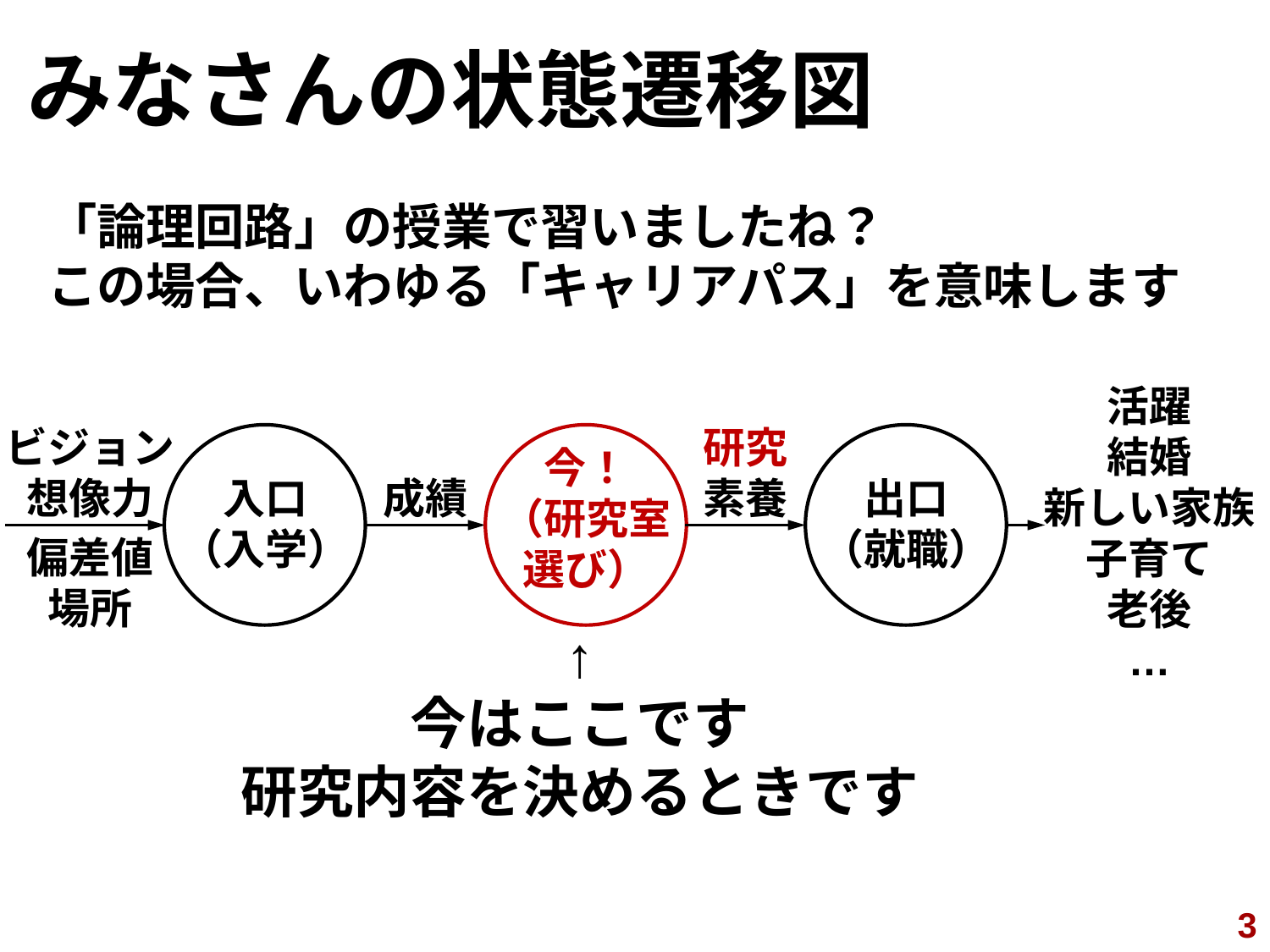

# みなさんの状態遷移図
「論理回路」の授業で習いましたね？
この場合、いわゆる「キャリアパス」を意味します
活躍
結婚
新しい家族
子育て
老後
…
ビジョン
想像力
研究
素養

今！
（研究室
選び）
入口
（入学）
成績
出口
（就職）
偏差値
場所

↑
今はここです
研究内容を決めるときです
3